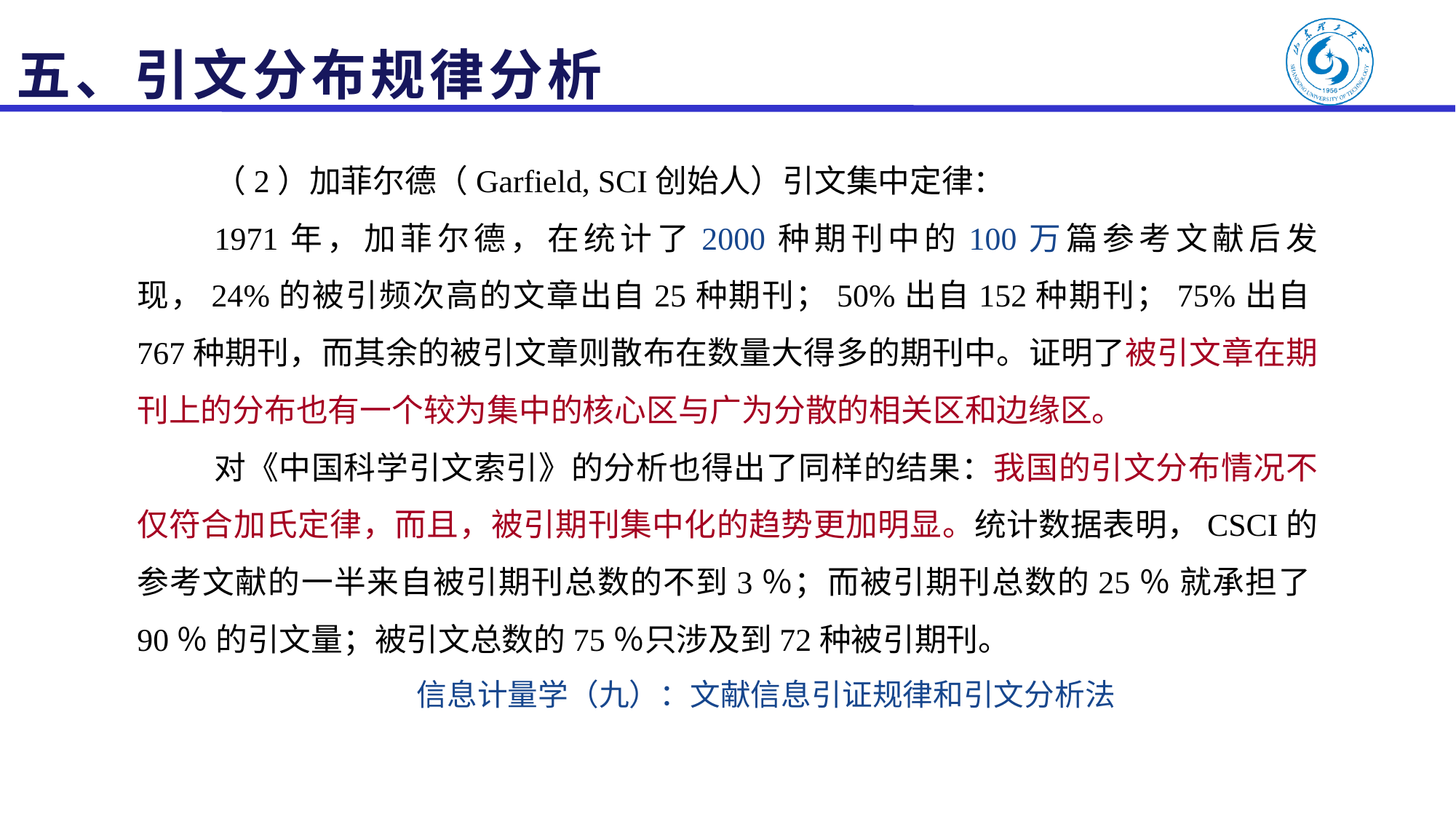

# 五、引文分布规律分析
（2）加菲尔德（Garfield, SCI创始人）引文集中定律：
1971年，加菲尔德，在统计了2000种期刊中的100万篇参考文献后发现，24%的被引频次高的文章出自25种期刊；50%出自152种期刊；75%出自767种期刊，而其余的被引文章则散布在数量大得多的期刊中。证明了被引文章在期刊上的分布也有一个较为集中的核心区与广为分散的相关区和边缘区。
对《中国科学引文索引》的分析也得出了同样的结果：我国的引文分布情况不仅符合加氏定律，而且，被引期刊集中化的趋势更加明显。统计数据表明，CSCI的参考文献的一半来自被引期刊总数的不到3％；而被引期刊总数的25％ 就承担了90％ 的引文量；被引文总数的75％只涉及到72种被引期刊。
信息计量学（九）：文献信息引证规律和引文分析法